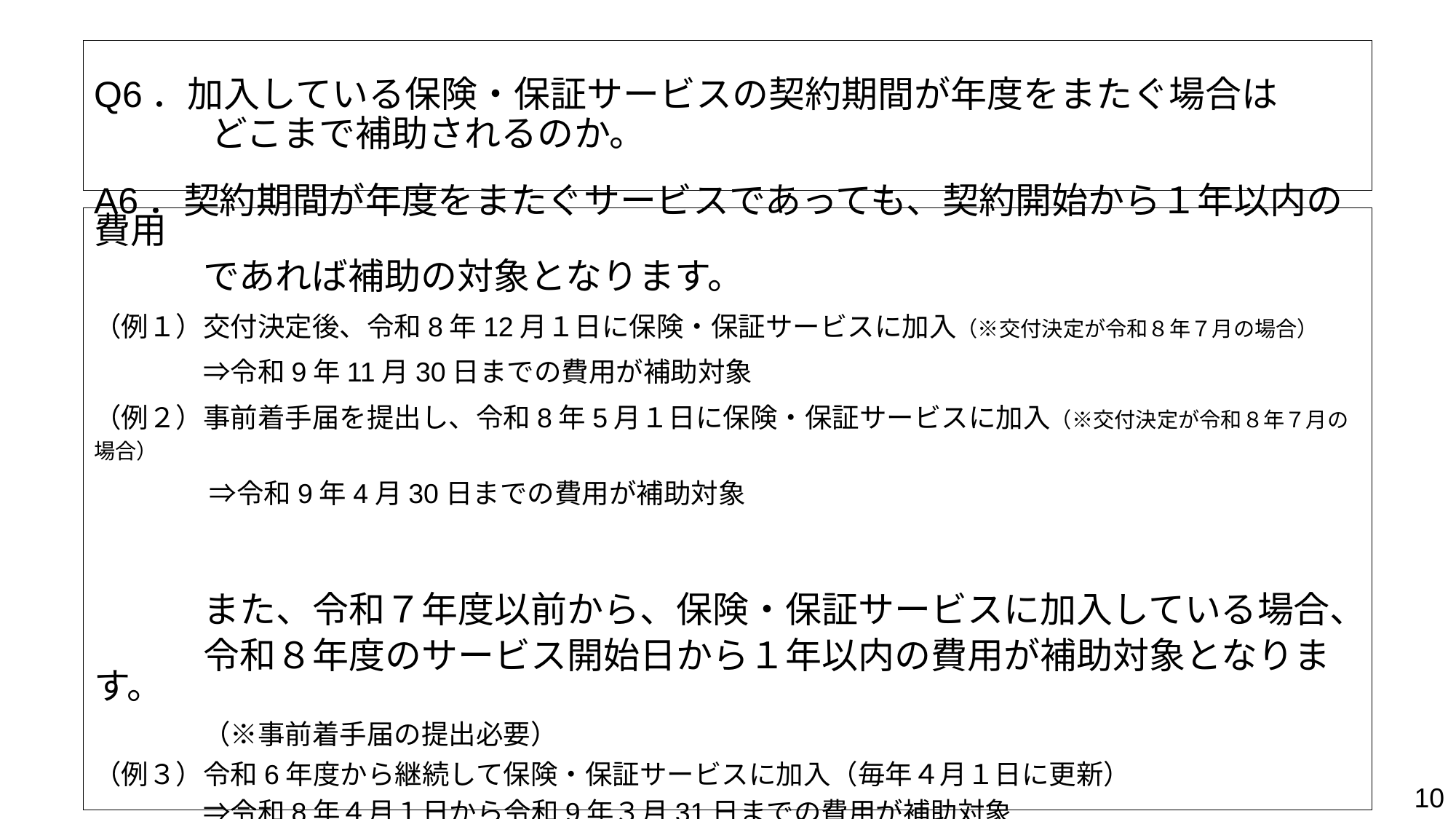

# Q6．加入している保険・保証サービスの契約期間が年度をまたぐ場合は 　　　 どこまで補助されるのか。
A6．契約期間が年度をまたぐサービスであっても、契約開始から１年以内の費用
　　　であれば補助の対象となります。
（例１）交付決定後、令和8年12月１日に保険・保証サービスに加入（※交付決定が令和８年７月の場合）
　　　　⇒令和9年11月30日までの費用が補助対象
（例２）事前着手届を提出し、令和8年5月１日に保険・保証サービスに加入（※交付決定が令和８年７月の場合）
　　　　 ⇒令和9年4月30日までの費用が補助対象

　　　また、令和７年度以前から、保険・保証サービスに加入している場合、
　　　令和８年度のサービス開始日から１年以内の費用が補助対象となります。
　　　（※事前着手届の提出必要）
（例３）令和6年度から継続して保険・保証サービスに加入（毎年４月１日に更新）
　　　　⇒令和8年４月１日から令和9年３月31日までの費用が補助対象
10